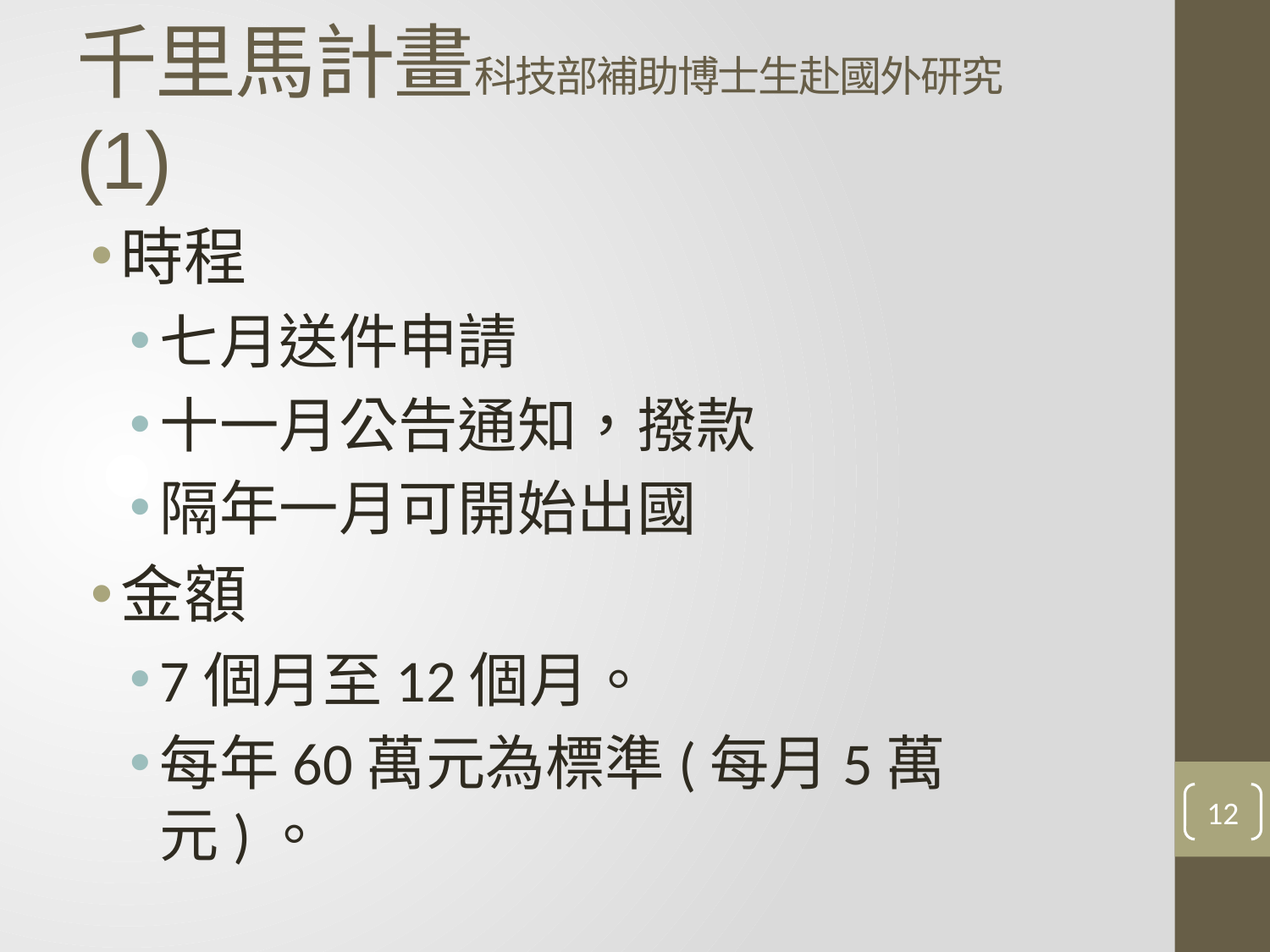

# 千里馬計畫科技部補助博士生赴國外研究(1)
時程
七月送件申請
十一月公告通知，撥款
隔年一月可開始出國
金額
7個月至12個月。
每年60萬元為標準(每月5萬元)。
12